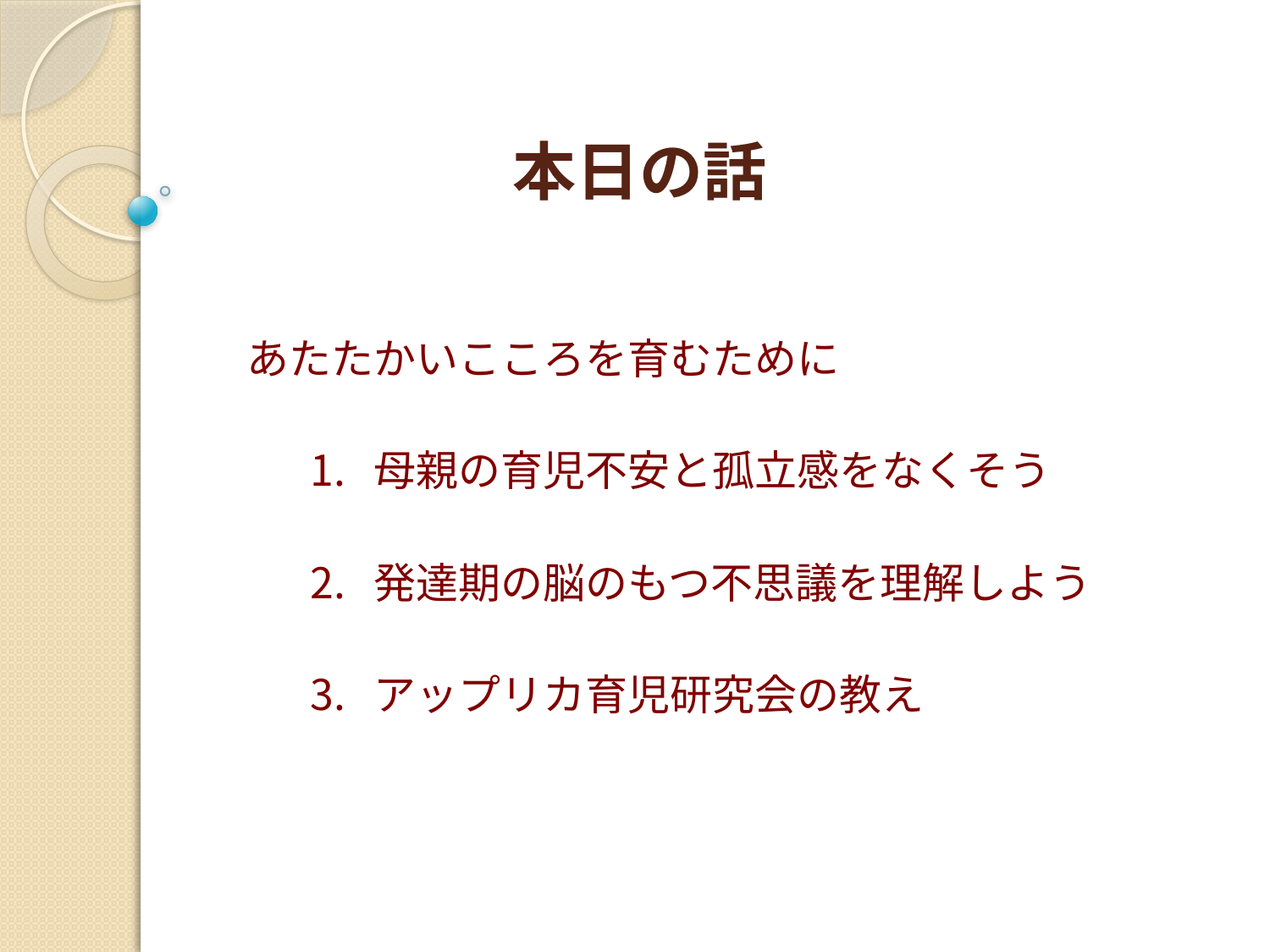

# 本日の話
あたたかいこころを育むために
母親の育児不安と孤立感をなくそう
発達期の脳のもつ不思議を理解しよう
アップリカ育児研究会の教え